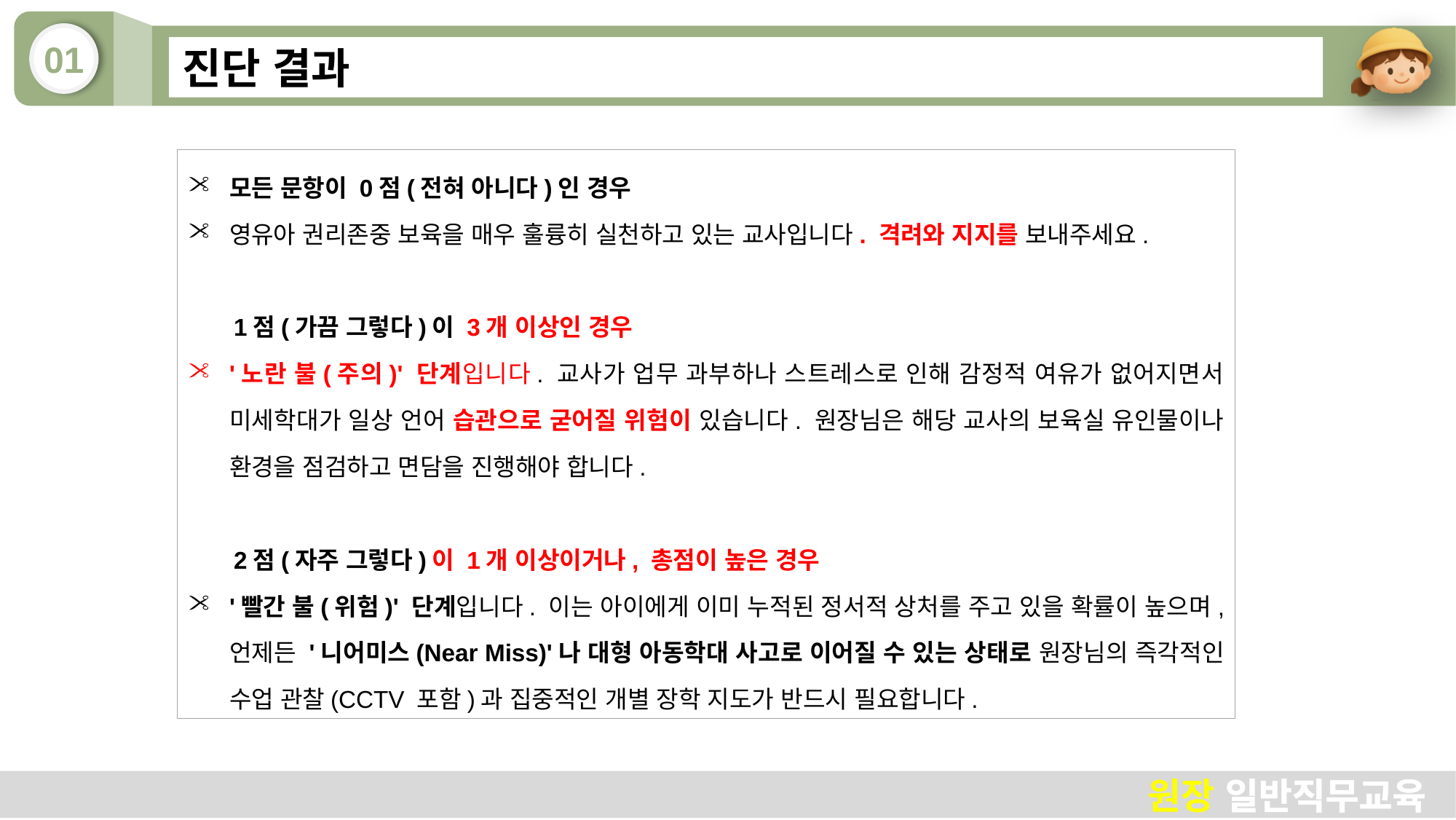

# 진단 결과
모든 문항이 0점(전혀 아니다)인 경우
영유아 권리존중 보육을 매우 훌륭히 실천하고 있는 교사입니다. 격려와 지지를 보내주세요.

1점(가끔 그렇다)이 3개 이상인 경우
'노란 불(주의)' 단계입니다. 교사가 업무 과부하나 스트레스로 인해 감정적 여유가 없어지면서 미세학대가 일상 언어 습관으로 굳어질 위험이 있습니다. 원장님은 해당 교사의 보육실 유인물이나 환경을 점검하고 면담을 진행해야 합니다.

2점(자주 그렇다)이 1개 이상이거나, 총점이 높은 경우
'빨간 불(위험)' 단계입니다. 이는 아이에게 이미 누적된 정서적 상처를 주고 있을 확률이 높으며, 언제든 '니어미스(Near Miss)'나 대형 아동학대 사고로 이어질 수 있는 상태로 원장님의 즉각적인 수업 관찰(CCTV 포함)과 집중적인 개별 장학 지도가 반드시 필요합니다.